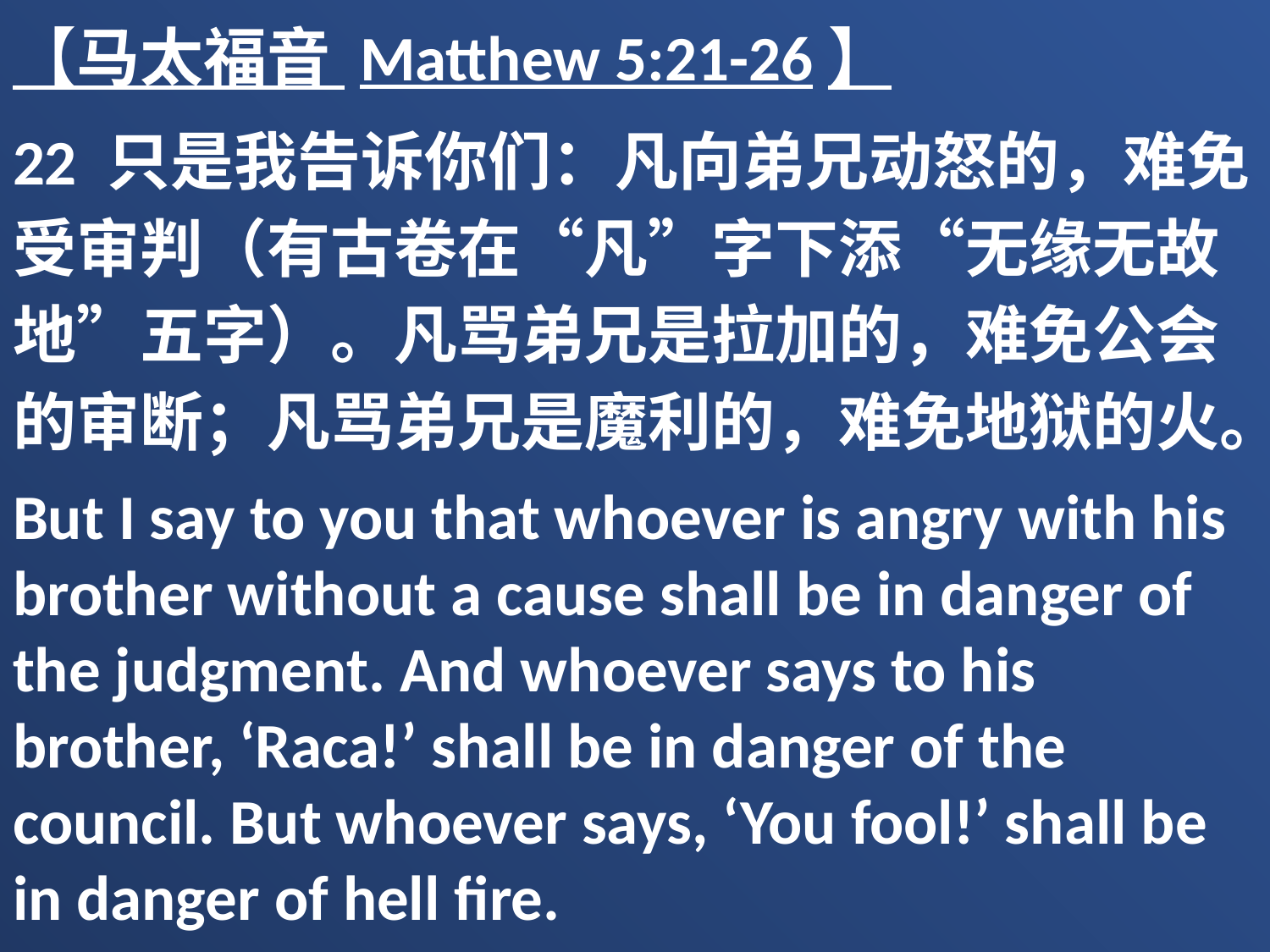

【马太福音 Matthew 5:21-26】
22 只是我告诉你们：凡向弟兄动怒的，难免受审判（有古卷在“凡”字下添“无缘无故地”五字）。凡骂弟兄是拉加的，难免公会的审断；凡骂弟兄是魔利的，难免地狱的火。
But I say to you that whoever is angry with his brother without a cause shall be in danger of the judgment. And whoever says to his brother, ‘Raca!’ shall be in danger of the council. But whoever says, ‘You fool!’ shall be in danger of hell fire.